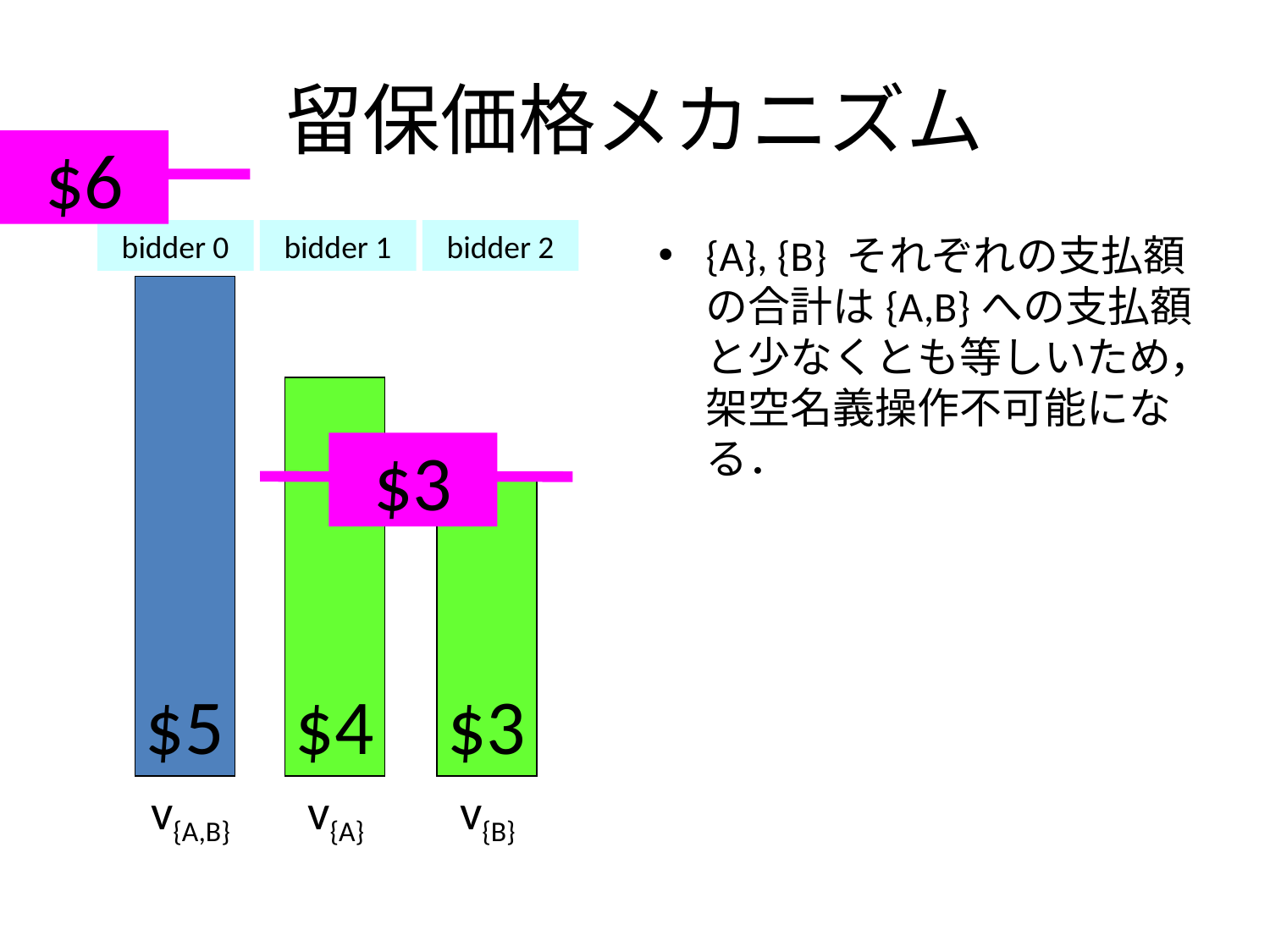

# 留保価格メカニズム
$6

bidder 0
bidder 1
bidder 2
{A}, {B} それぞれの支払額の合計は{A,B}への支払額と少なくとも等しいため，架空名義操作不可能になる．

$5
$4
$3
$3

v{A,B}
v{A}
v{B}